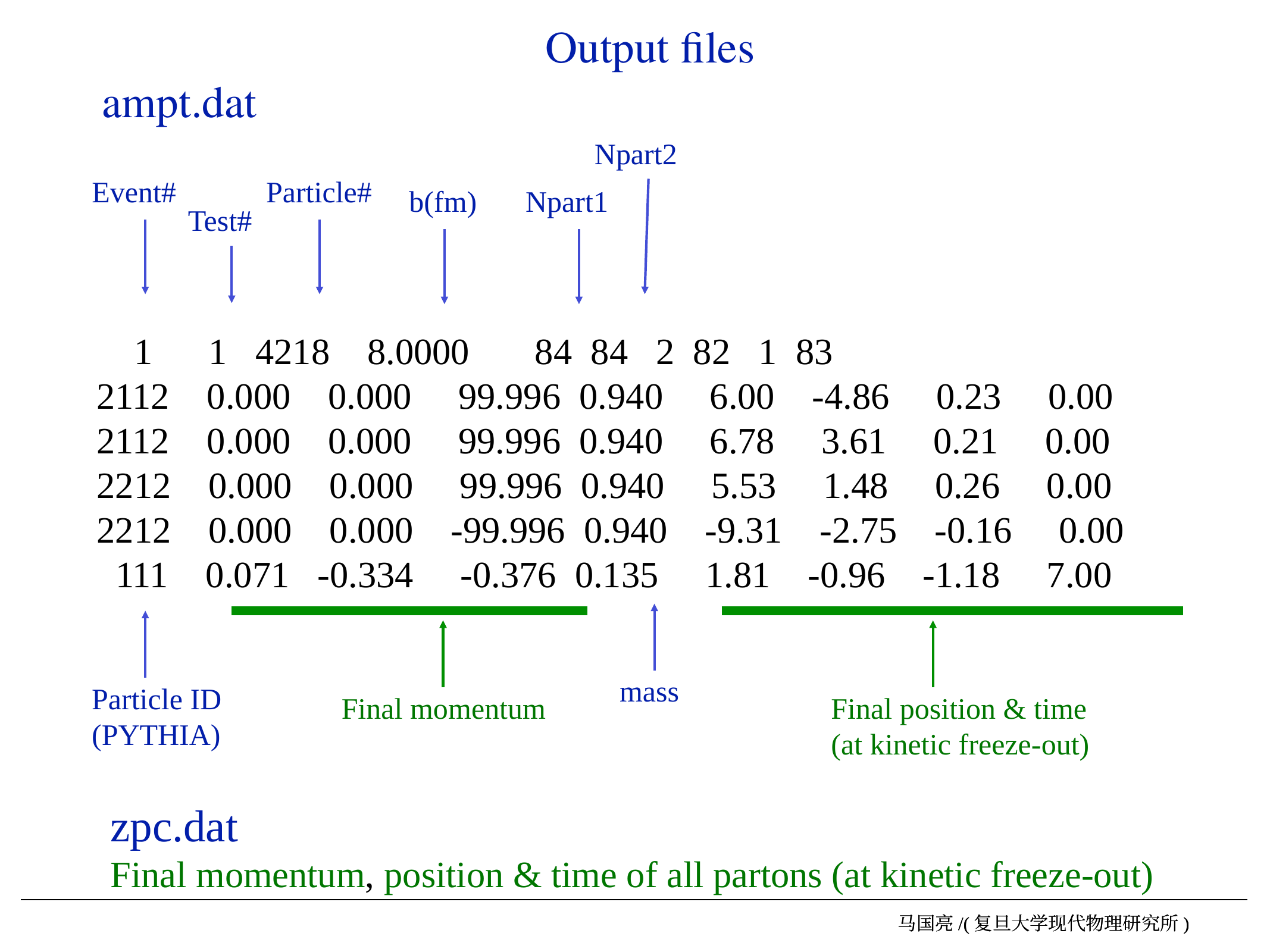

Output files
ampt.dat
Npart2
Event#
Particle#
b(fm)
Npart1

Test#

      1      1   4218    8.0000       84  84   2  82   1  83
  2112    0.000    0.000     99.996  0.940     6.00    -4.86     0.23     0.00
  2112    0.000    0.000     99.996  0.940     6.78     3.61     0.21     0.00
  2212    0.000    0.000     99.996  0.940     5.53     1.48     0.26     0.00
  2212    0.000    0.000    -99.996  0.940    -9.31    -2.75    -0.16     0.00
    111    0.071   -0.334     -0.376  0.135     1.81    -0.96    -1.18     7.00

mass
Particle ID
(PYTHIA)
Final momentum
Final position & time
(at kinetic freeze-out)
zpc.dat
Final momentum, position & time of all partons (at kinetic freeze-out)

马国亮/(复旦大学现代物理研究所)
32